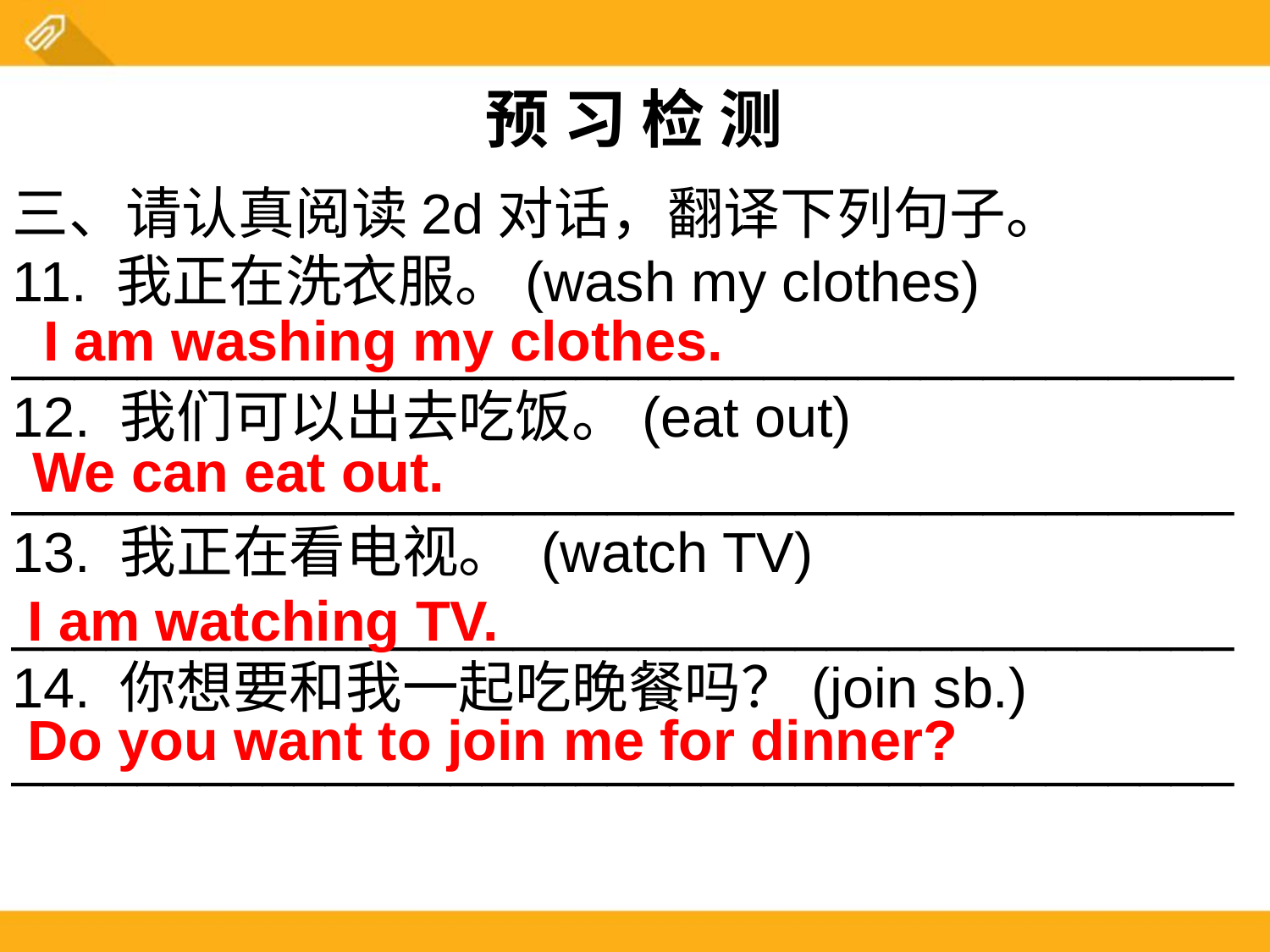

预 习 检 测
三、请认真阅读2d对话，翻译下列句子。
11. 我正在洗衣服。(wash my clothes) _______________________________________
12. 我们可以出去吃饭。(eat out) _______________________________________
13. 我正在看电视。 (watch TV)
_______________________________________
14. 你想要和我一起吃晚餐吗？(join sb.)
_______________________________________
 I am washing my clothes.
We can eat out.
I am watching TV.
Do you want to join me for dinner?